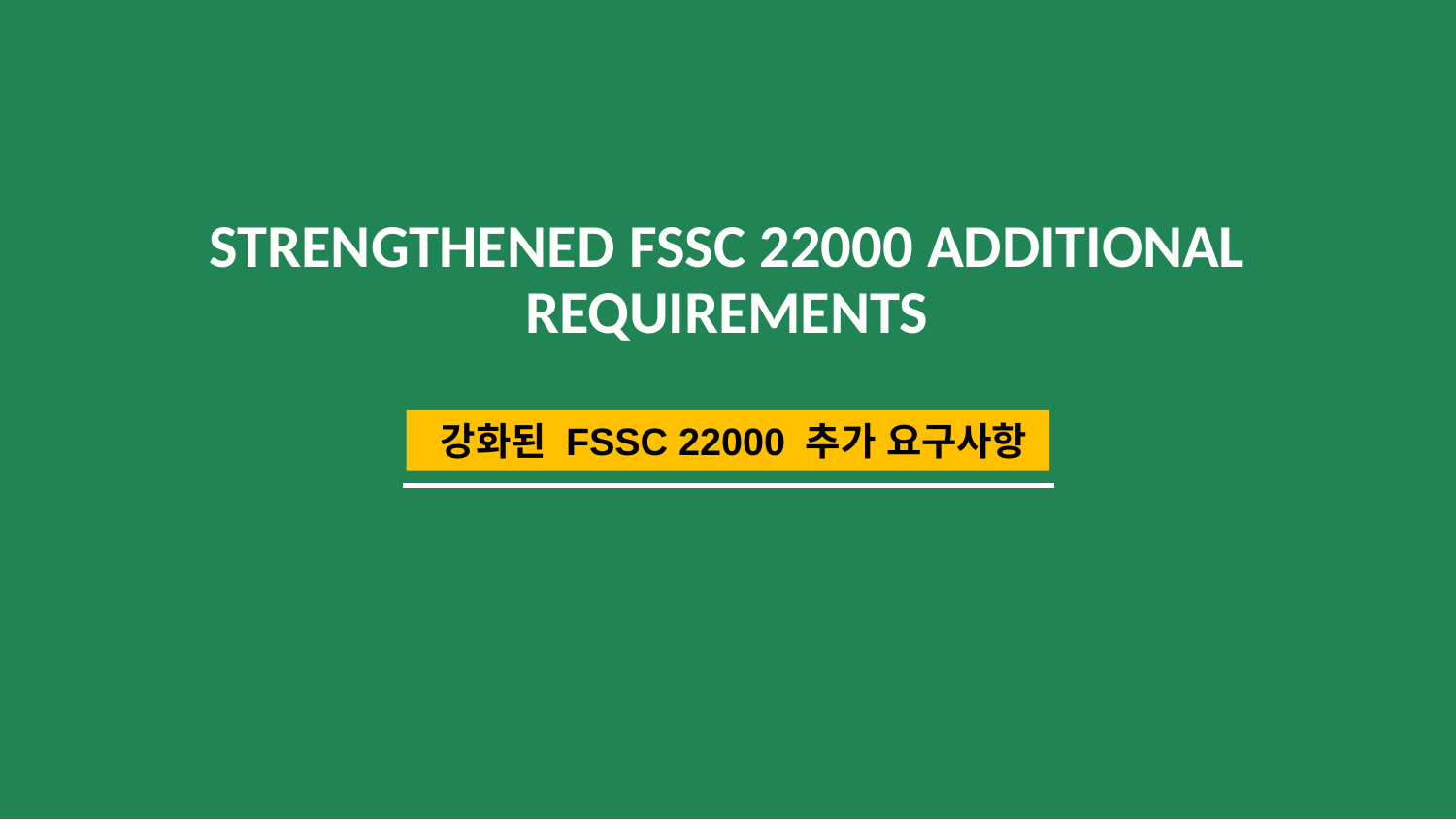

# STRENGTHENED FSSC 22000 ADDITIONAL REQUIREMENTS
 강화된 FSSC 22000 추가 요구사항